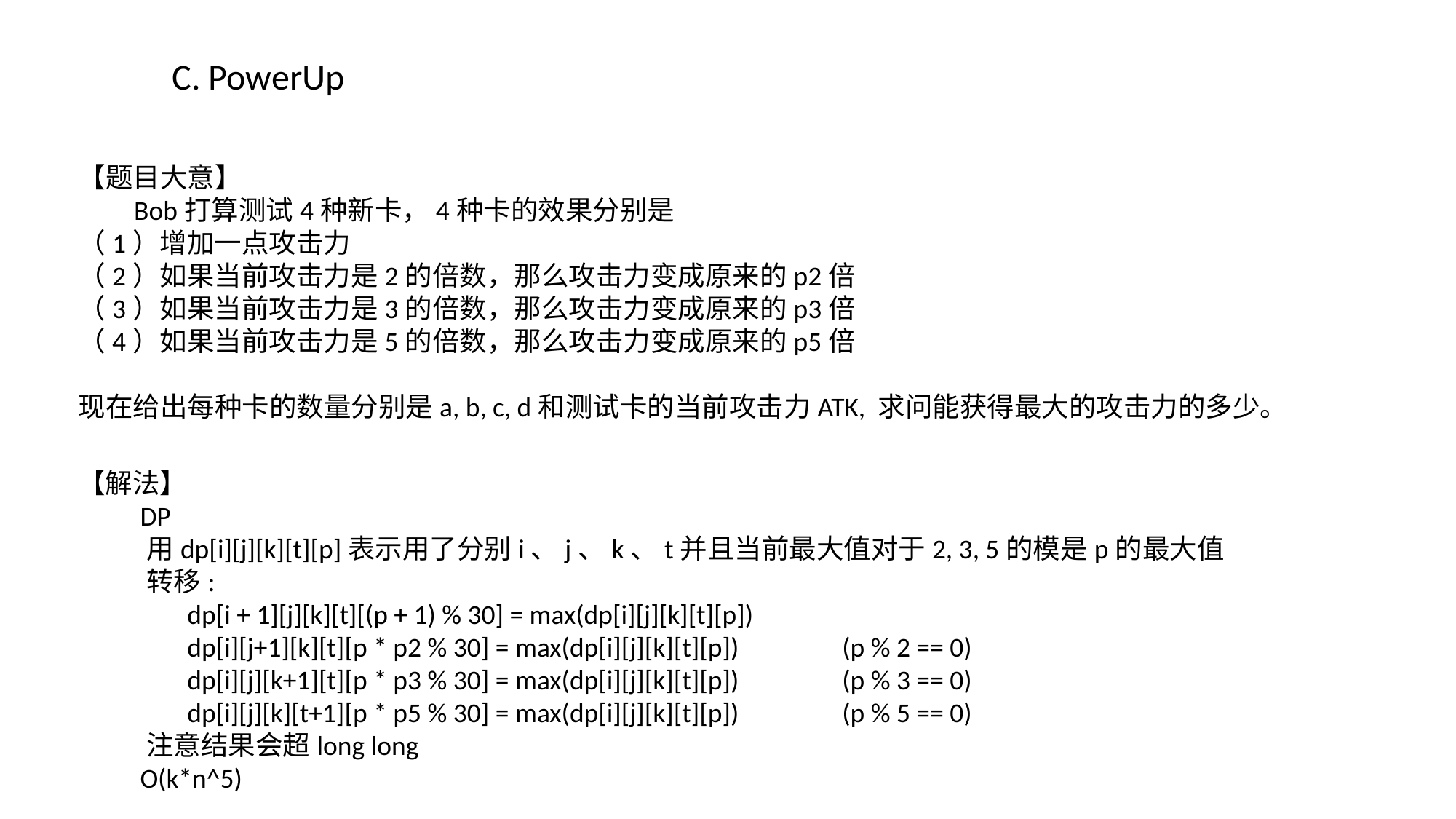

C. PowerUp
【题目大意】
         Bob打算测试4种新卡，4种卡的效果分别是
（1）增加一点攻击力
（2）如果当前攻击力是2的倍数，那么攻击力变成原来的p2倍
（3）如果当前攻击力是3的倍数，那么攻击力变成原来的p3倍
（4）如果当前攻击力是5的倍数，那么攻击力变成原来的p5倍

现在给出每种卡的数量分别是a, b, c, d和测试卡的当前攻击力ATK, 求问能获得最大的攻击力的多少。
【解法】
          DP
          用dp[i][j][k][t][p]表示用了分别i、j、k、t并且当前最大值对于2, 3, 5的模是p的最大值
          转移:
	dp[i + 1][j][k][t][(p + 1) % 30] = max(dp[i][j][k][t][p])
	dp[i][j+1][k][t][p * p2 % 30] = max(dp[i][j][k][t][p])	(p % 2 == 0)
	dp[i][j][k+1][t][p * p3 % 30] = max(dp[i][j][k][t][p])	(p % 3 == 0)
	dp[i][j][k][t+1][p * p5 % 30] = max(dp[i][j][k][t][p])	(p % 5 == 0)
          注意结果会超long long
          O(k*n^5)